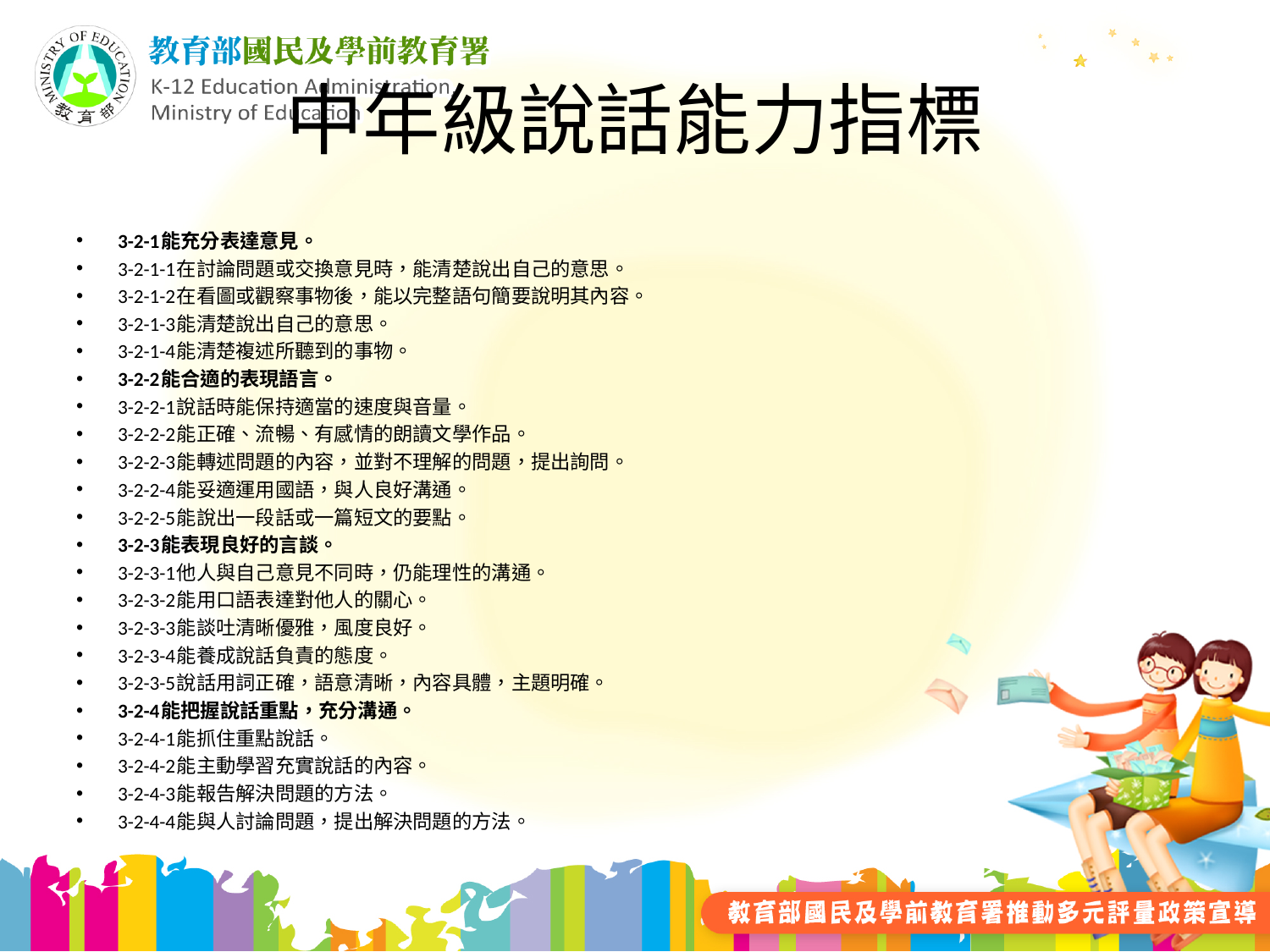

# 中年級說話能力指標
3-2-1能充分表達意見。
3-2-1-1在討論問題或交換意見時，能清楚說出自己的意思。
3-2-1-2在看圖或觀察事物後，能以完整語句簡要說明其內容。
3-2-1-3能清楚說出自己的意思。
3-2-1-4能清楚複述所聽到的事物。
3-2-2能合適的表現語言。
3-2-2-1說話時能保持適當的速度與音量。
3-2-2-2能正確、流暢、有感情的朗讀文學作品。
3-2-2-3能轉述問題的內容，並對不理解的問題，提出詢問。
3-2-2-4能妥適運用國語，與人良好溝通。
3-2-2-5能說出一段話或一篇短文的要點。
3-2-3能表現良好的言談。
3-2-3-1他人與自己意見不同時，仍能理性的溝通。
3-2-3-2能用口語表達對他人的關心。
3-2-3-3能談吐清晰優雅，風度良好。
3-2-3-4能養成說話負責的態度。
3-2-3-5說話用詞正確，語意清晰，內容具體，主題明確。
3-2-4能把握說話重點，充分溝通。
3-2-4-1能抓住重點說話。
3-2-4-2能主動學習充實說話的內容。
3-2-4-3能報告解決問題的方法。
3-2-4-4能與人討論問題，提出解決問題的方法。